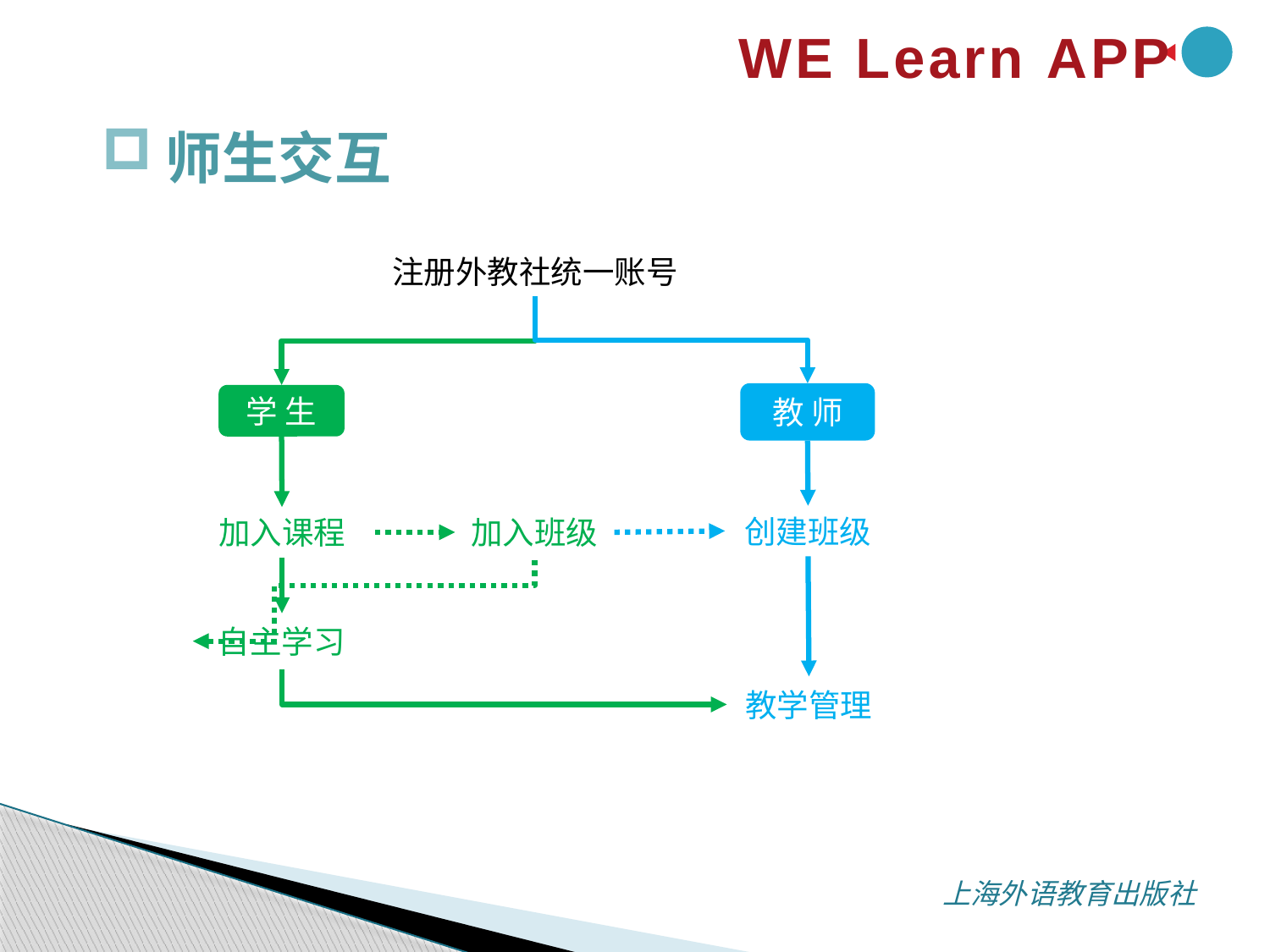

WE Learn APP

师生交互

注册外教社统一账号
教 师
学 生
创建班级
加入课程
加入班级
自主学习
教学管理
上海外语教育出版社